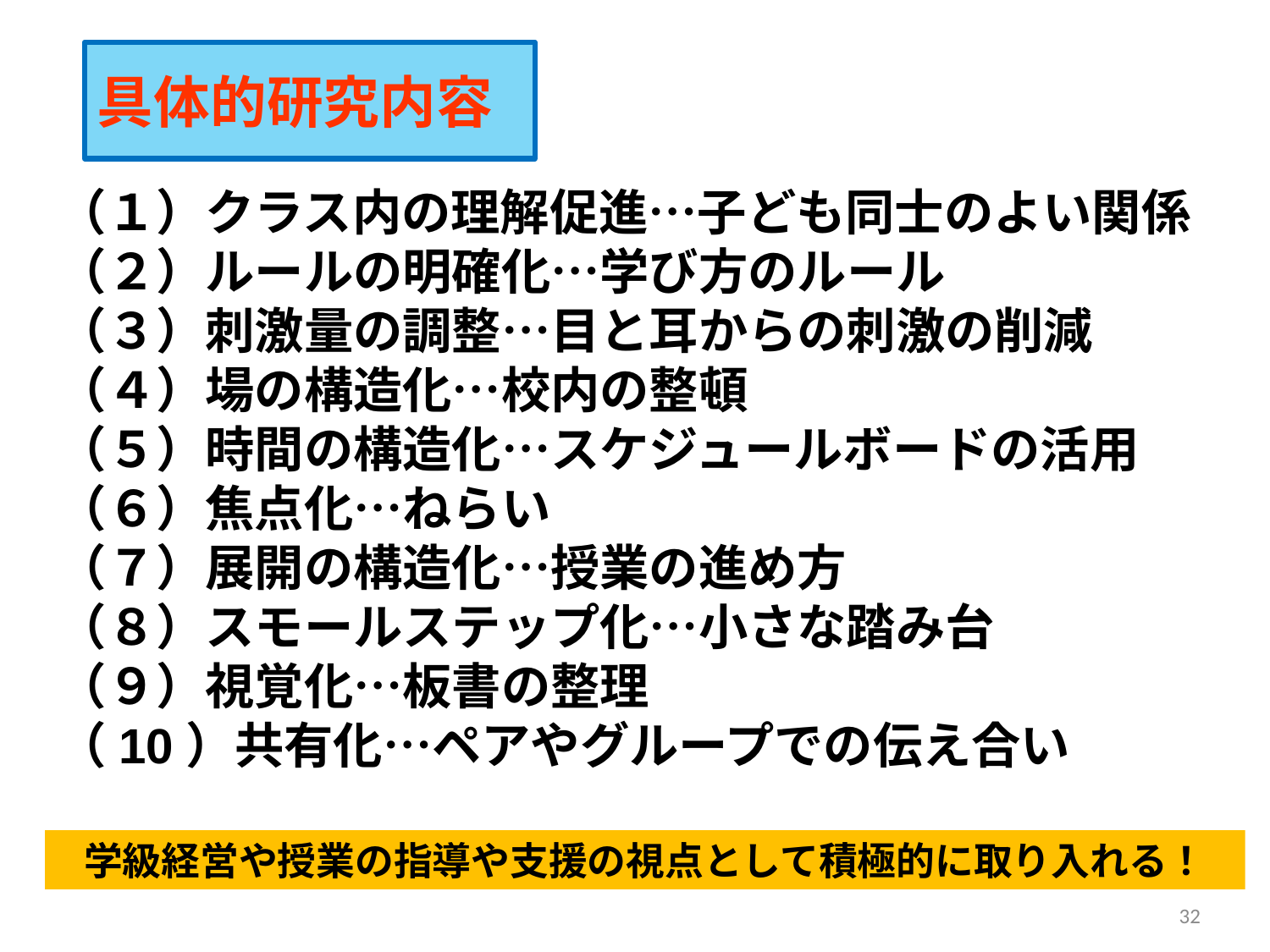

# 具体的研究内容
（１）クラス内の理解促進…子ども同士のよい関係
（２）ルールの明確化…学び方のルール
（３）刺激量の調整…目と耳からの刺激の削減
（４）場の構造化…校内の整頓
（５）時間の構造化…スケジュールボードの活用
（６）焦点化…ねらい
（７）展開の構造化…授業の進め方
（８）スモールステップ化…小さな踏み台
（９）視覚化…板書の整理
（10）共有化…ペアやグループでの伝え合い
学級経営や授業の指導や支援の視点として積極的に取り入れる！
32